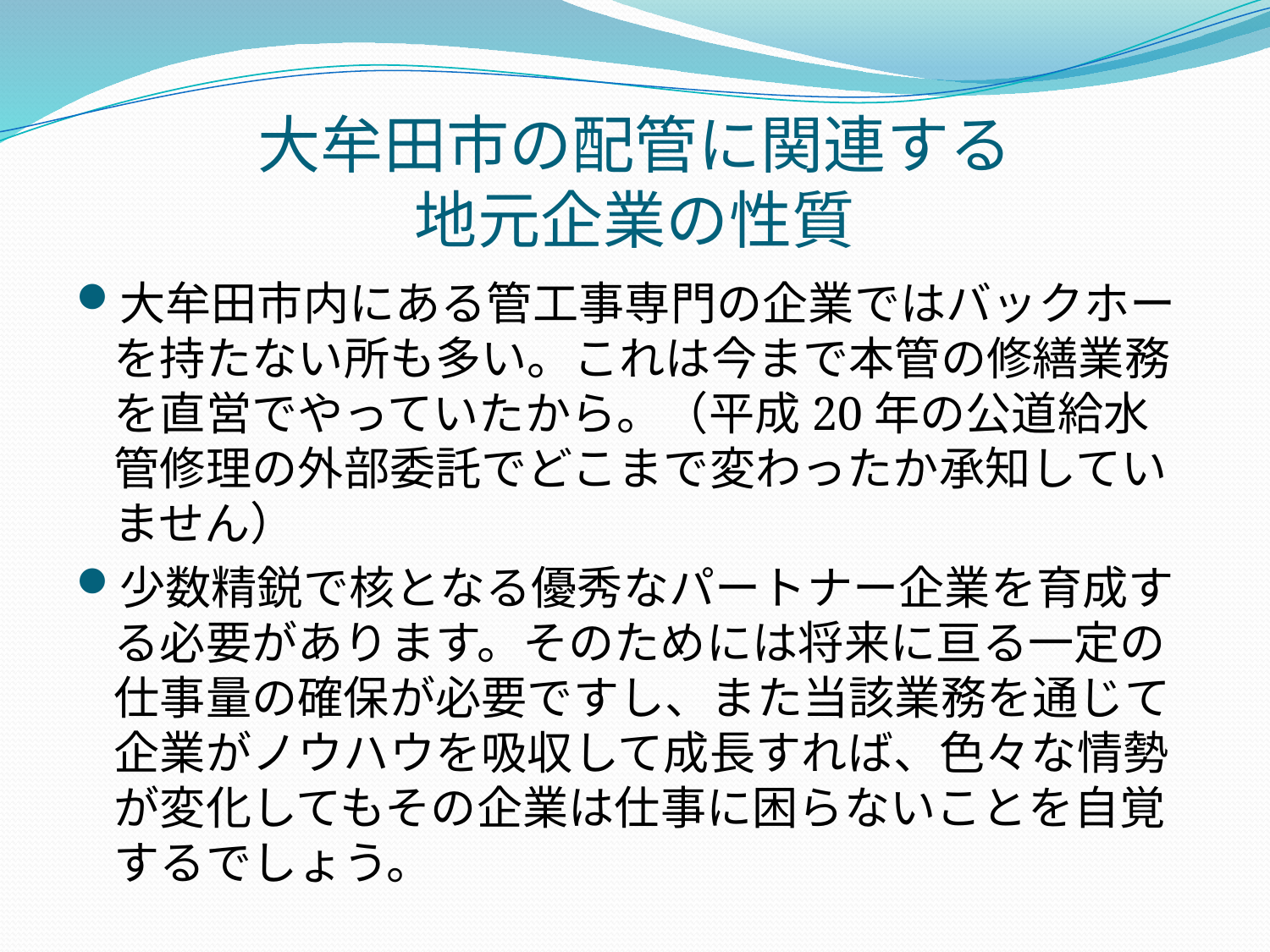

# 大牟田市の配管に関連する 地元企業の性質
大牟田市内にある管工事専門の企業ではバックホーを持たない所も多い。これは今まで本管の修繕業務を直営でやっていたから。（平成20年の公道給水管修理の外部委託でどこまで変わったか承知していません）
少数精鋭で核となる優秀なパートナー企業を育成する必要があります。そのためには将来に亘る一定の仕事量の確保が必要ですし、また当該業務を通じて企業がノウハウを吸収して成長すれば、色々な情勢が変化してもその企業は仕事に困らないことを自覚するでしょう。